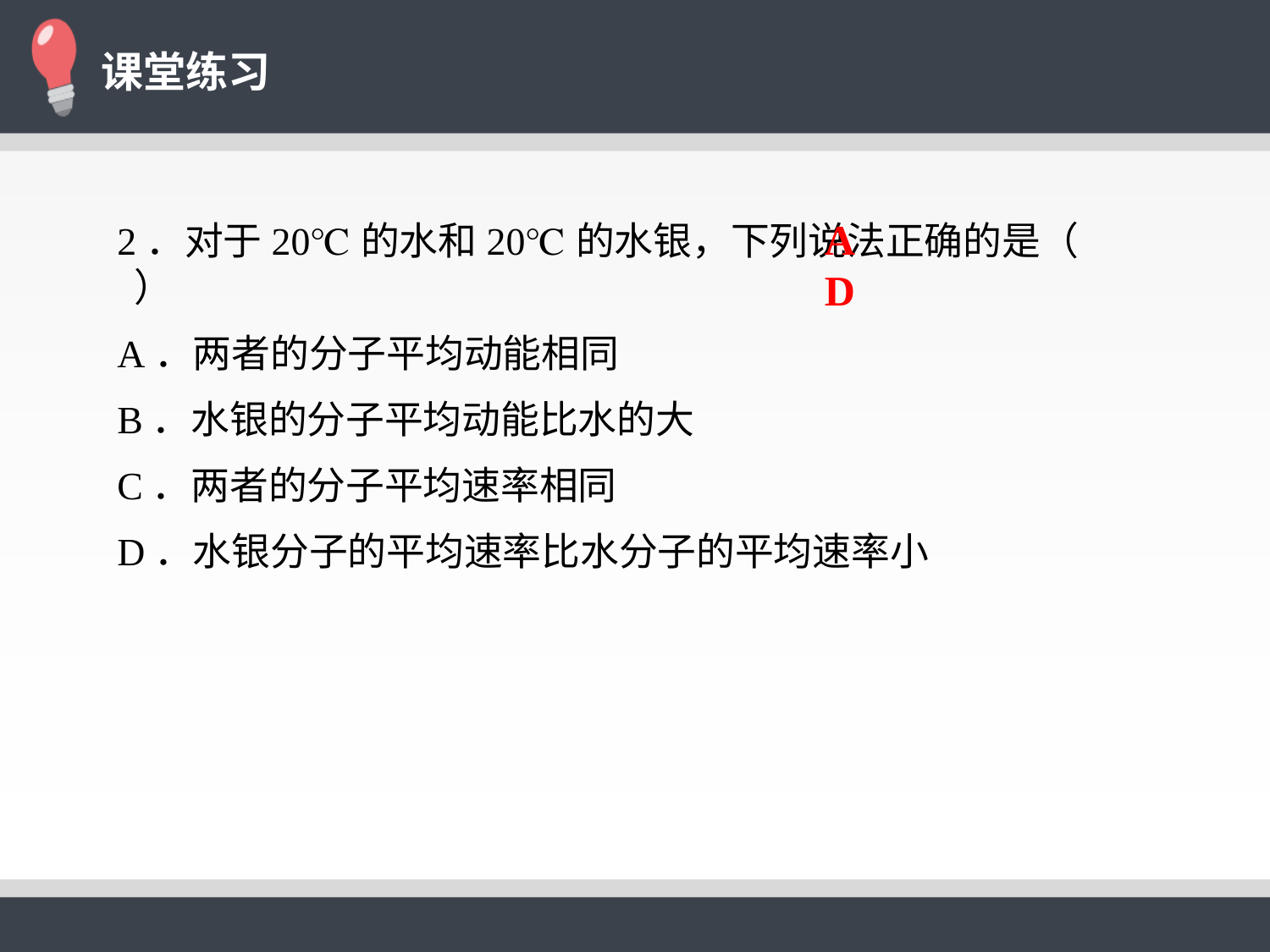

AD
2．对于20℃的水和20℃的水银，下列说法正确的是（           ）
A．两者的分子平均动能相同
B．水银的分子平均动能比水的大
C．两者的分子平均速率相同
D．水银分子的平均速率比水分子的平均速率小